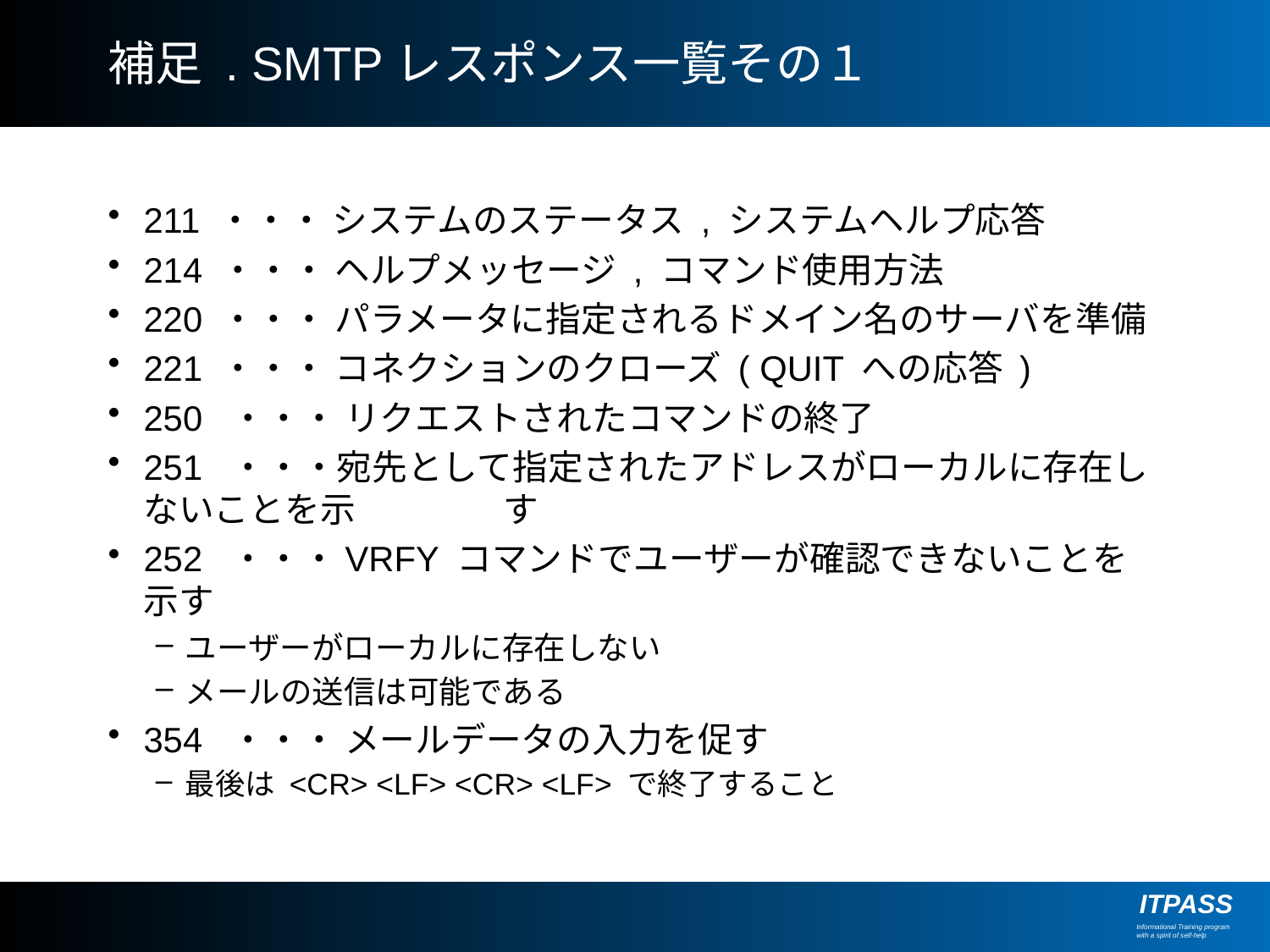

# 補足 . SMTPレスポンス一覧その１
211 ・・・ システムのステータス , システムヘルプ応答
214 ・・・ ヘルプメッセージ , コマンド使用方法
220 ・・・ パラメータに指定されるドメイン名のサーバを準備
221 ・・・ コネクションのクローズ ( QUIT への応答 )
250  ・・・ リクエストされたコマンドの終了
251  ・・・宛先として指定されたアドレスがローカルに存在しないことを示	　　　す
252  ・・・VRFY コマンドでユーザーが確認できないことを示す
ユーザーがローカルに存在しない
メールの送信は可能である
354  ・・・ メールデータの入力を促す
最後は <CR> <LF> <CR> <LF> で終了すること